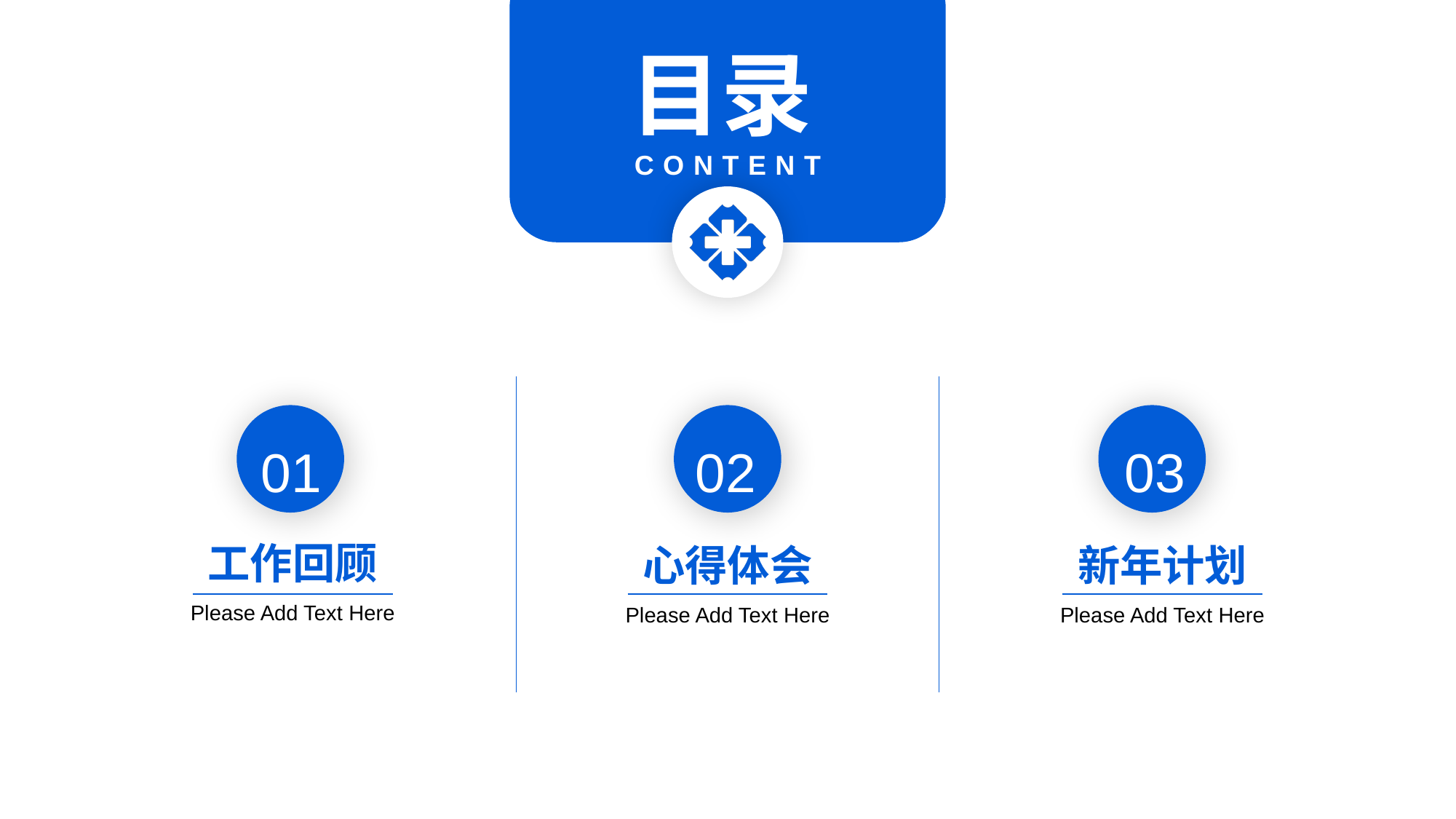

01
02
03
工作回顾
心得体会
新年计划
Please Add Text Here
Please Add Text Here
Please Add Text Here